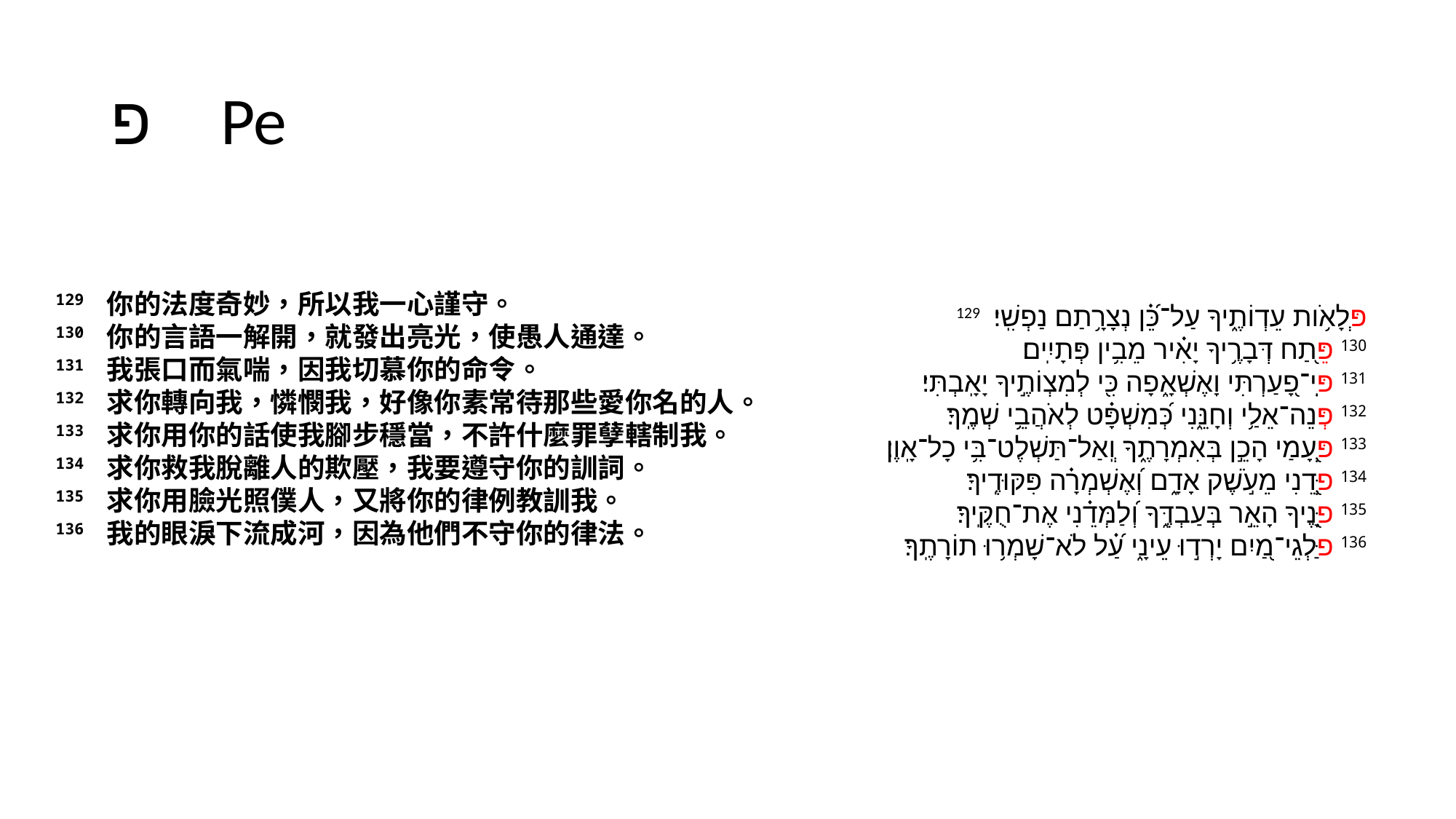

# פ    Pe
129 你的法度奇妙，所以我一心謹守。
130 你的言語一解開，就發出亮光，使愚人通達。
131 我張口而氣喘，因我切慕你的命令。
132 求你轉向我，憐憫我，好像你素常待那些愛你名的人。
133 求你用你的話使我腳步穩當，不許什麼罪孽轄制我。
134 求你救我脫離人的欺壓，我要遵守你的訓詞。
135 求你用臉光照僕人，又將你的律例教訓我。
136 我的眼淚下流成河，因為他們不守你的律法。
129 פְּלָאֹ֥ות עֵדְוֹתֶ֑יךָ עַל־כֵּ֝֗ן נְצָרָ֥תַם נַפְשִֽׁי׃
130 פֵּ֖תַח דְּבָרֶ֥יךָ יָאִ֗יר מֵבִ֥ין פְּתָיִֽים׃
131 פִּֽי־פָ֭עַרְתִּי וָאֶשְׁאָ֑פָה כִּ֖י לְמִצְוֹתֶ֣יךָ יָאָֽבְתִּי׃
132 פְּנֵה־אֵלַ֥י וְחָנֵּ֑נִי כְּ֝מִשְׁפָּ֗ט לְאֹהֲבֵ֥י שְׁמֶֽךָ׃
133 פְּ֭עָמַי הָכֵ֣ן בְּאִמְרָתֶ֑ךָ וְֽאַל־תַּשְׁלֶט־בִּ֥י כָל־אָֽוֶן׃
134 פְּ֭דֵנִי מֵעֹ֣שֶׁק אָדָ֑ם וְ֝אֶשְׁמְרָ֗ה פִּקּוּדֶֽיךָ׃
135 פָּ֭נֶיךָ הָאֵ֣ר בְּעַבְדֶּ֑ךָ וְ֝לַמְּדֵ֗נִי אֶת־חֻקֶּֽיךָ׃
136 פַּלְגֵי־מַ֭יִם יָרְד֣וּ עֵינָ֑י עַ֝֗ל לֹא־שָׁמְר֥וּ תוֹרָתֶֽךָ׃